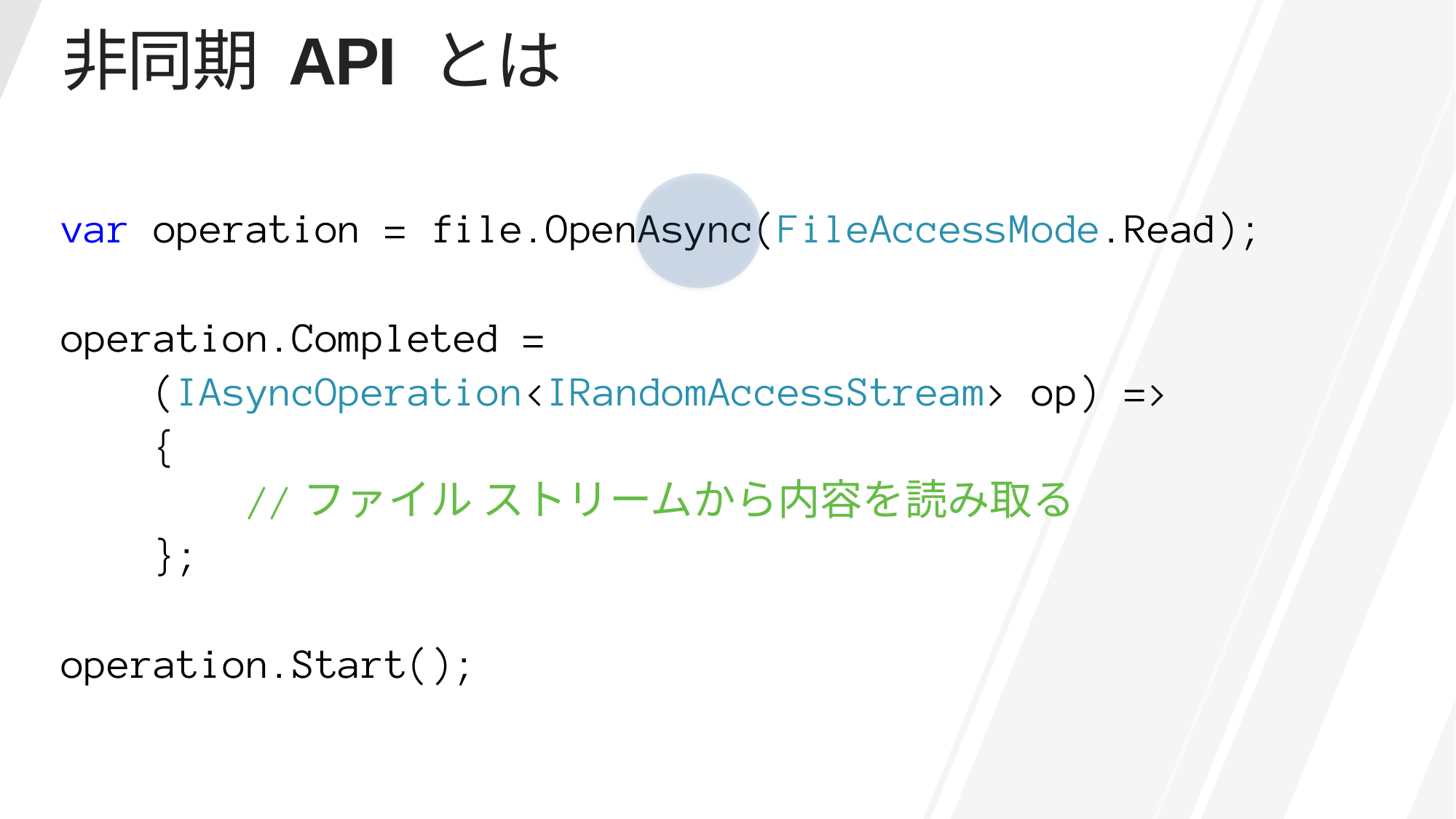

# 非同期 API とは

var operation = file.OpenAsync(FileAccessMode.Read);

operation.Completed =
    (IAsyncOperation<IRandomAccessStream> op) =>
    {
        //ファイル ストリームから内容を読み取る
    };

operation.Start();